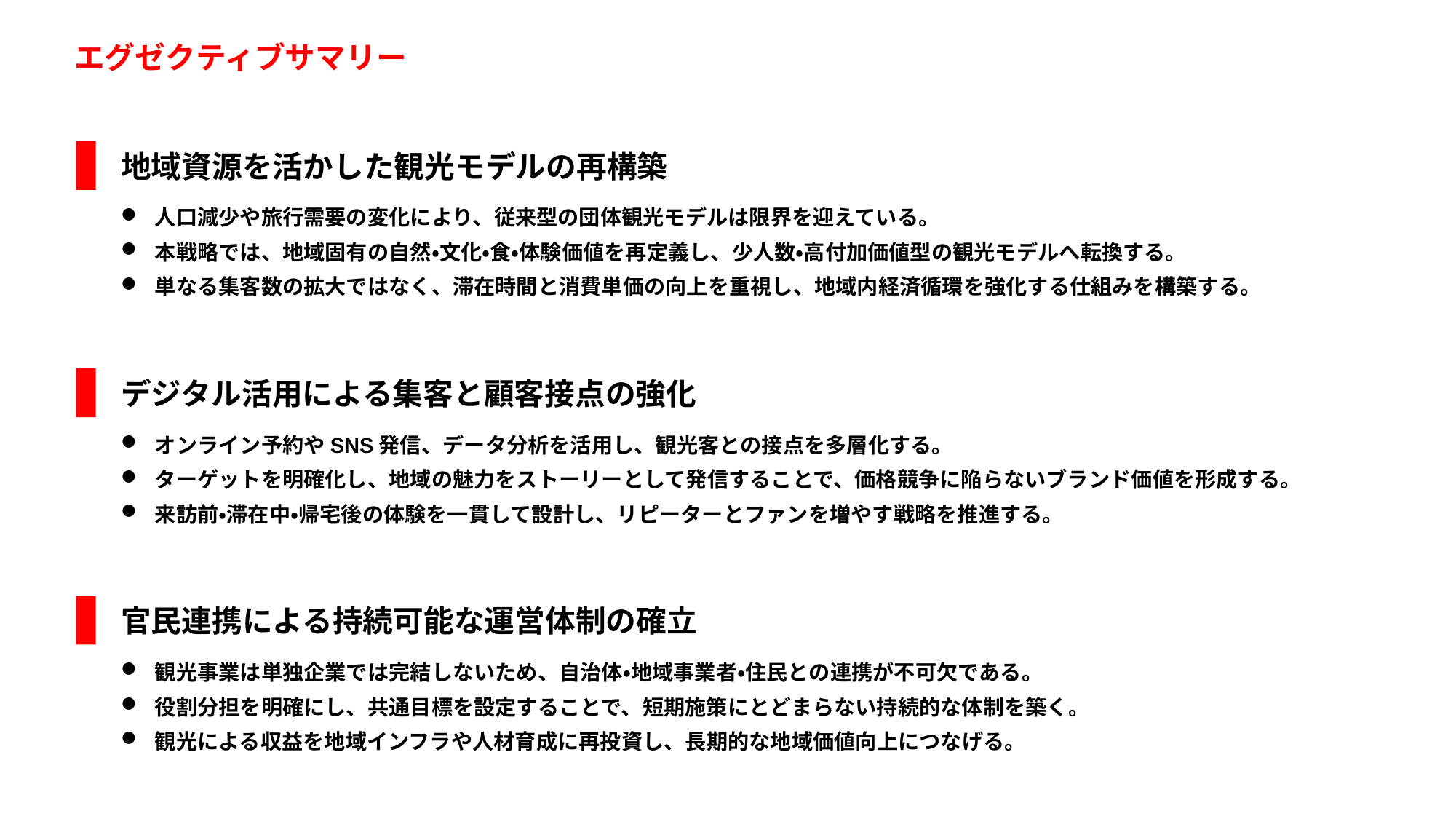

エグゼクティブサマリー

地域資源を活かした観光モデルの再構築
人口減少や旅行需要の変化により、従来型の団体観光モデルは限界を迎えている。
本戦略では、地域固有の自然・文化・食・体験価値を再定義し、少人数・高付加価値型の観光モデルへ転換する。
単なる集客数の拡大ではなく、滞在時間と消費単価の向上を重視し、地域内経済循環を強化する仕組みを構築する。

デジタル活用による集客と顧客接点の強化
オンライン予約やSNS発信、データ分析を活用し、観光客との接点を多層化する。
ターゲットを明確化し、地域の魅力をストーリーとして発信することで、価格競争に陥らないブランド価値を形成する。
来訪前・滞在中・帰宅後の体験を一貫して設計し、リピーターとファンを増やす戦略を推進する。

官民連携による持続可能な運営体制の確立
観光事業は単独企業では完結しないため、自治体・地域事業者・住民との連携が不可欠である。
役割分担を明確にし、共通目標を設定することで、短期施策にとどまらない持続的な体制を築く。
観光による収益を地域インフラや人材育成に再投資し、長期的な地域価値向上につなげる。